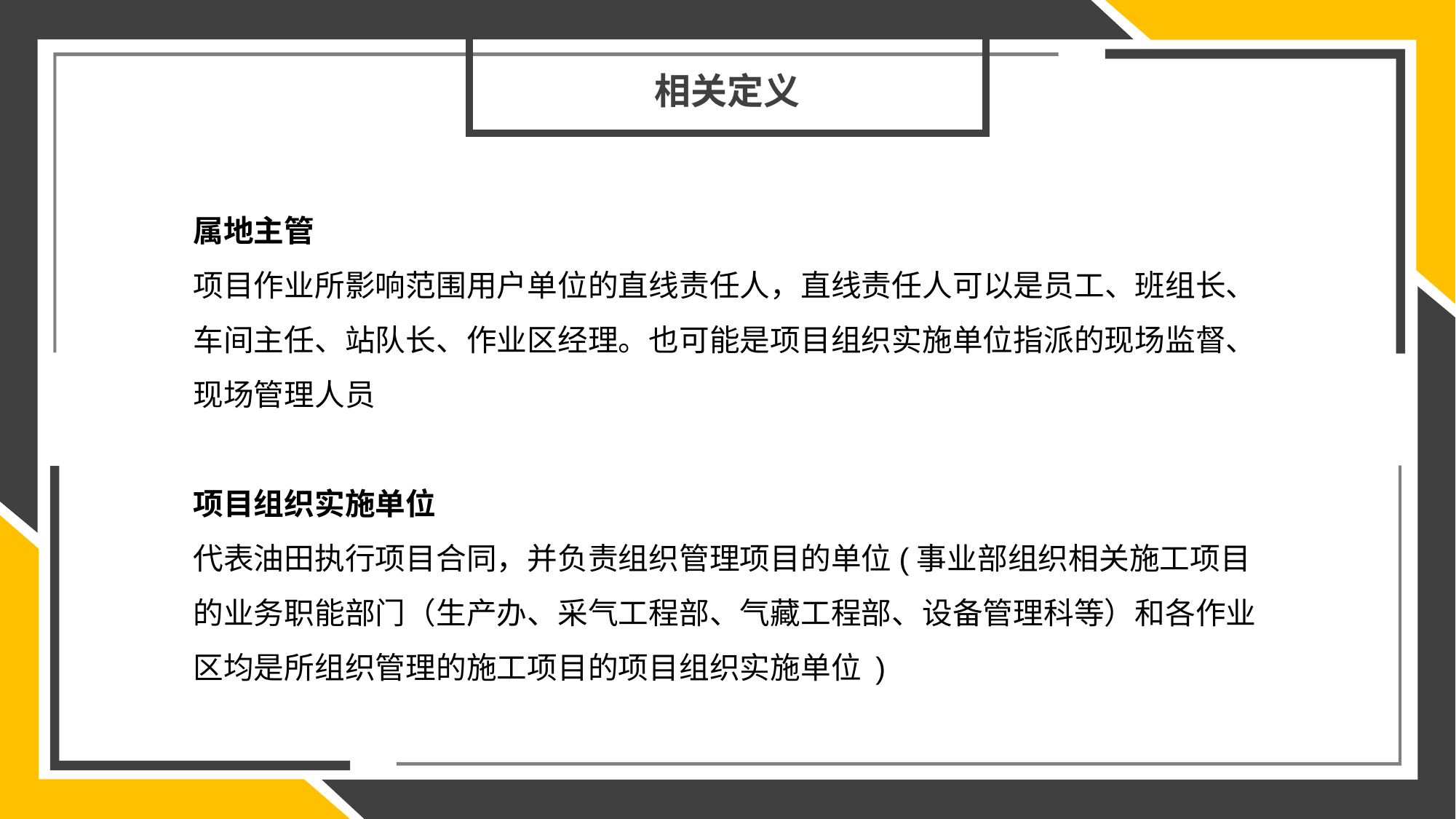

相关定义
属地主管
项目作业所影响范围用户单位的直线责任人，直线责任人可以是员工、班组长、车间主任、站队长、作业区经理。也可能是项目组织实施单位指派的现场监督、现场管理人员

项目组织实施单位
代表油田执行项目合同，并负责组织管理项目的单位(事业部组织相关施工项目的业务职能部门（生产办、采气工程部、气藏工程部、设备管理科等）和各作业区均是所组织管理的施工项目的项目组织实施单位 )